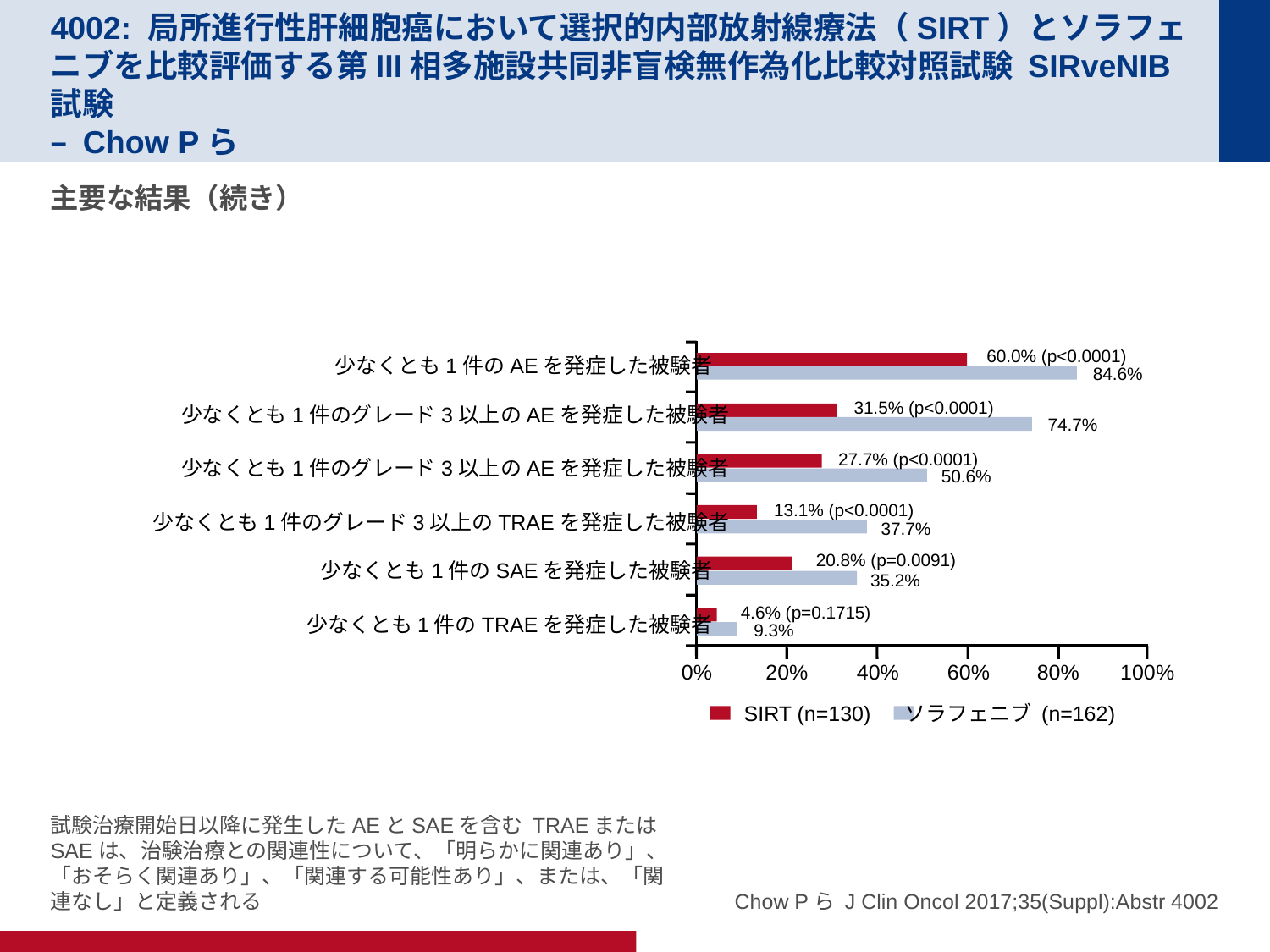

# 4002: 局所進行性肝細胞癌において選択的内部放射線療法（SIRT）とソラフェニブを比較評価する第III相多施設共同非盲検無作為化比較対照試験 SIRveNIB試験 – Chow Pら
主要な結果（続き）
60.0% (p<0.0001)

84.6%

31.5% (p<0.0001)

74.7%

27.7% (p<0.0001)

50.6%

13.1% (p<0.0001)

37.7%

20.8% (p=0.0091)

35.2%

4.6% (p=0.1715)

9.3%

0%
20%
40%
60%
80%
100%
SIRT (n=130)
ソラフェニブ (n=162)

少なくとも1件のAEを発症した被験者
少なくとも1件のグレード3以上のAEを発症した被験者
少なくとも1件のグレード3以上のAEを発症した被験者
少なくとも1件のグレード3以上のTRAEを発症した被験者
少なくとも1件のSAEを発症した被験者
少なくとも1件のTRAEを発症した被験者
試験治療開始日以降に発生したAEとSAEを含む TRAEまたはSAEは、治験治療との関連性について、「明らかに関連あり」、「おそらく関連あり」、「関連する可能性あり」、または、「関連なし」と定義される
Chow Pら J Clin Oncol 2017;35(Suppl):Abstr 4002